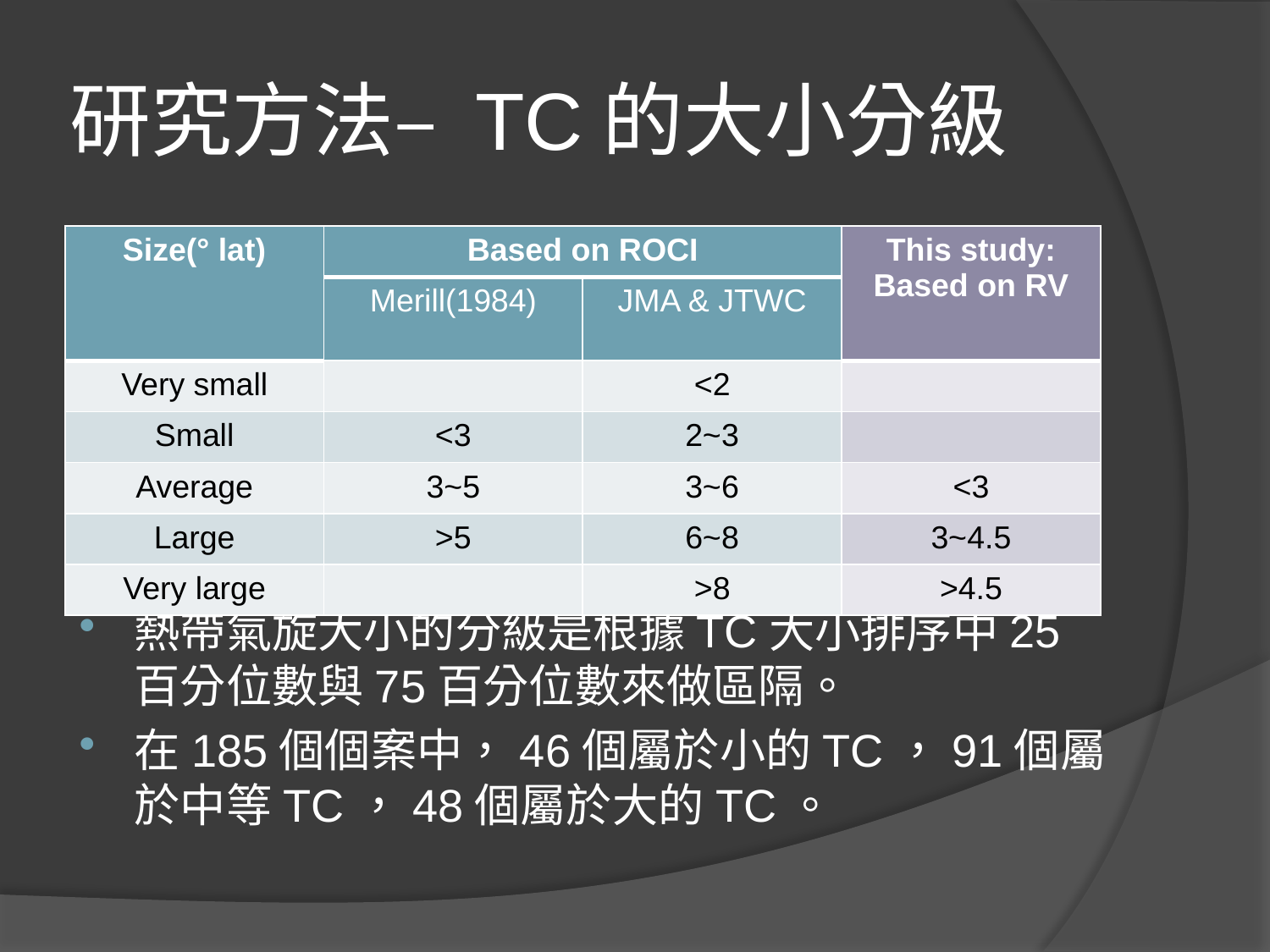

# 研究方法– TC的大小分級
| Size(° lat) | Based on ROCI |  | This study: Based on RV |
| --- | --- | --- | --- |
|  | Merill(1984) | JMA & JTWC |  |
| Very small |  | <2 |  |
| Small | <3 | 2~3 |  |
| Average | 3~5 | 3~6 | <3 |
| Large | >5 | 6~8 | 3~4.5 |
| Very large |  | >8 | >4.5 |
熱帶氣旋大小的分級是根據TC大小排序中25百分位數與75百分位數來做區隔。
在185個個案中，46個屬於小的TC，91個屬於中等TC，48個屬於大的TC。